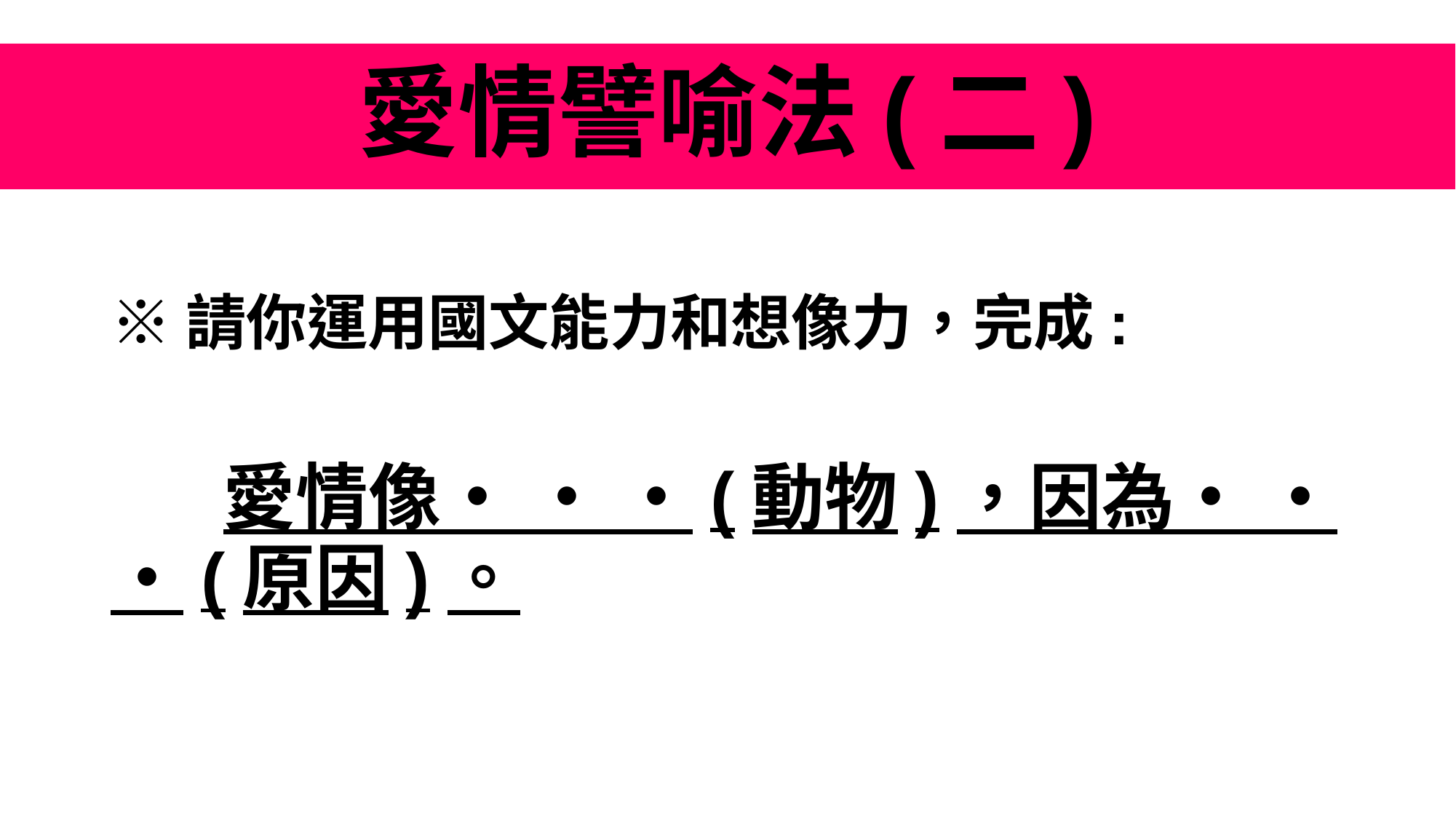

# 愛情譬喻法(二)
※請你運用國文能力和想像力，完成:

     愛情像‧ ‧ ‧(動物)，因為‧ ‧ ‧(原因)。